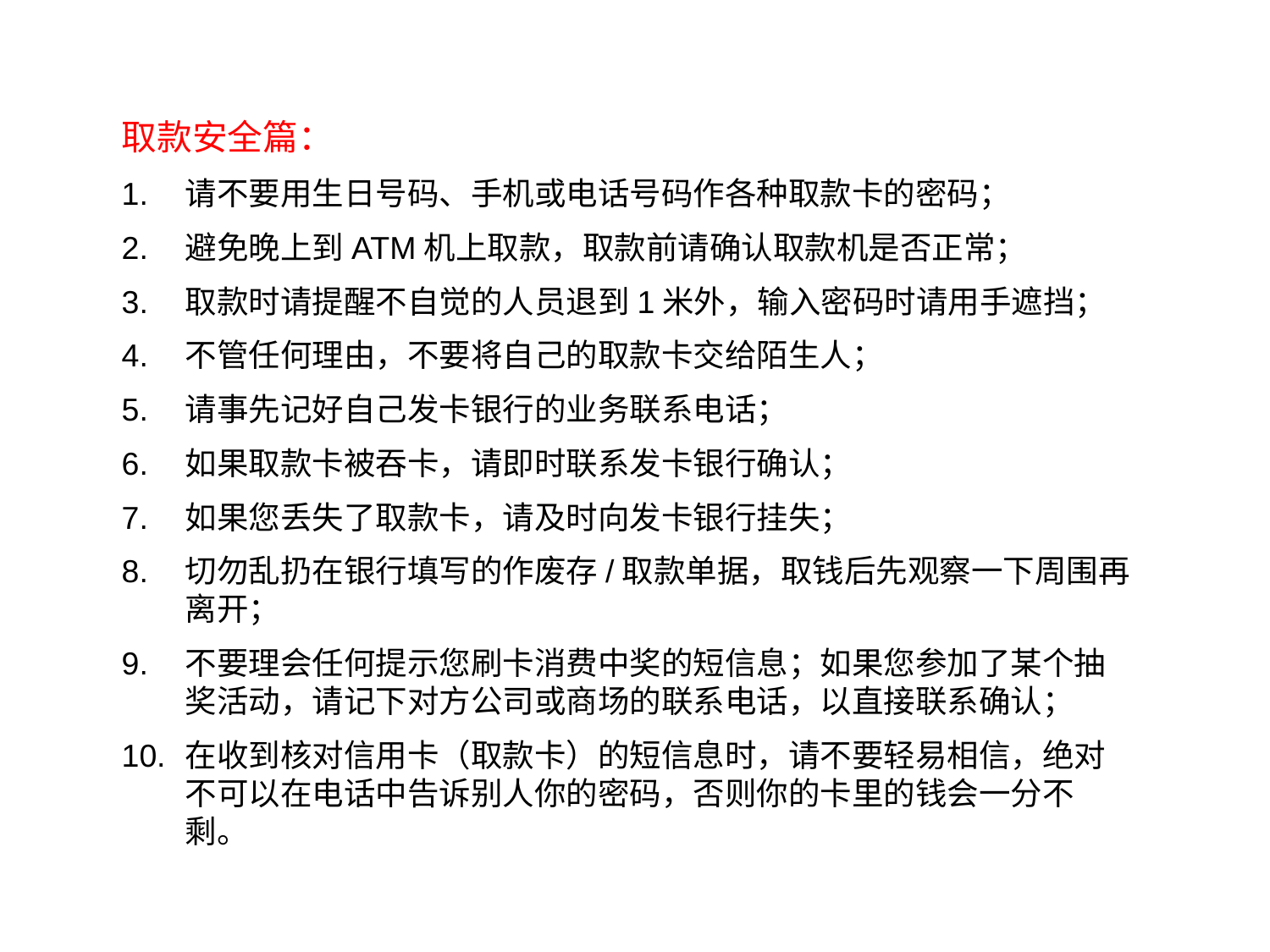

取款安全篇：
请不要用生日号码、手机或电话号码作各种取款卡的密码；
避免晚上到ATM机上取款，取款前请确认取款机是否正常；
取款时请提醒不自觉的人员退到1米外，输入密码时请用手遮挡；
不管任何理由，不要将自己的取款卡交给陌生人；
请事先记好自己发卡银行的业务联系电话；
如果取款卡被吞卡，请即时联系发卡银行确认；
如果您丢失了取款卡，请及时向发卡银行挂失；
切勿乱扔在银行填写的作废存/取款单据，取钱后先观察一下周围再离开；
不要理会任何提示您刷卡消费中奖的短信息；如果您参加了某个抽奖活动，请记下对方公司或商场的联系电话，以直接联系确认；
在收到核对信用卡（取款卡）的短信息时，请不要轻易相信，绝对不可以在电话中告诉别人你的密码，否则你的卡里的钱会一分不剩。